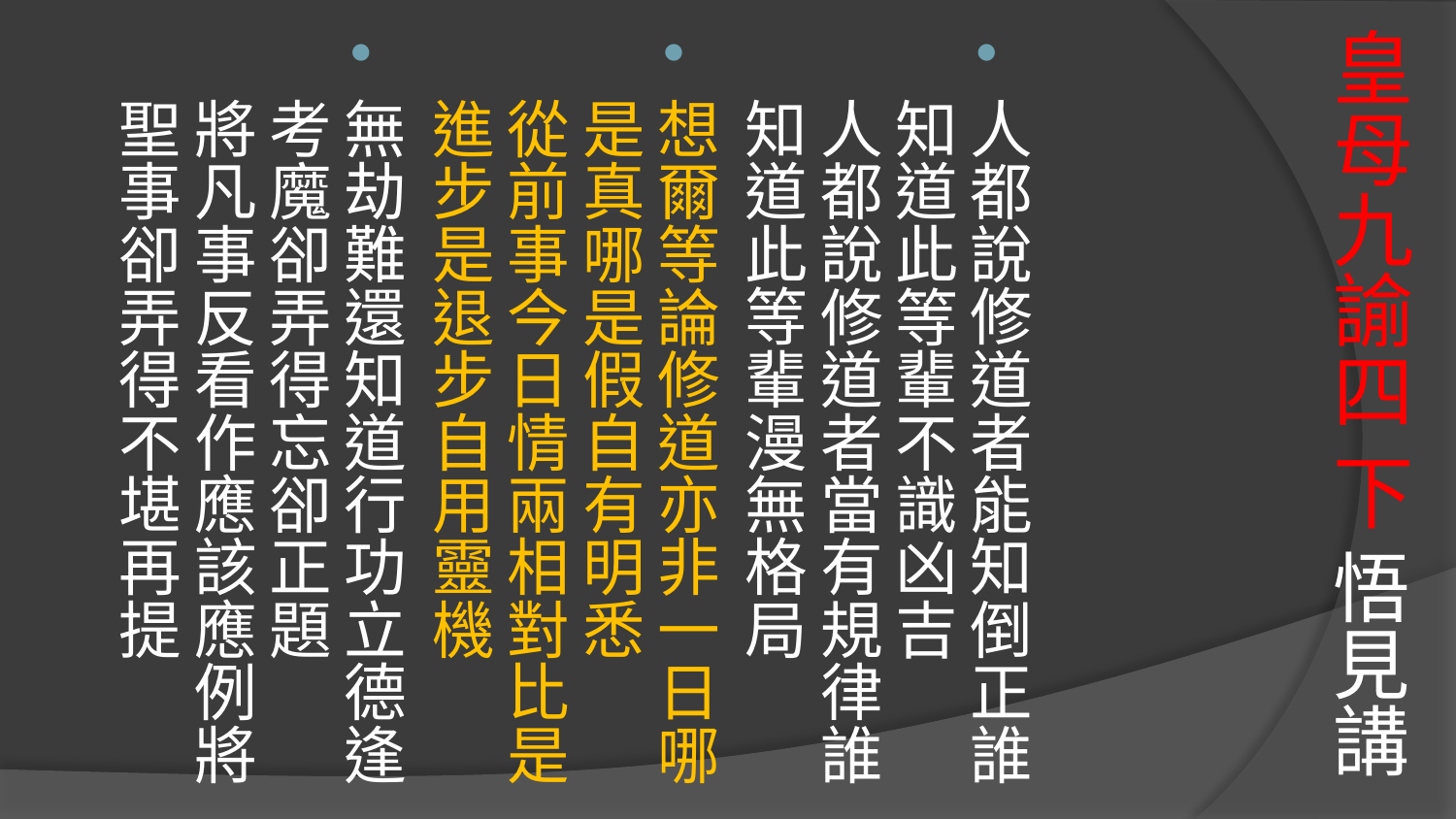

# 皇母九諭四 下 悟見講
人都說修道者能知倒正誰知道此等輩不識凶吉
人都說修道者當有規律誰知道此等輩漫無格局
想爾等論修道亦非一日哪是真哪是假自有明悉
從前事今日情兩相對比是進步是退步自用靈機
無劫難還知道行功立德逢考魔卻弄得忘卻正題
將凡事反看作應該應例將聖事卻弄得不堪再提